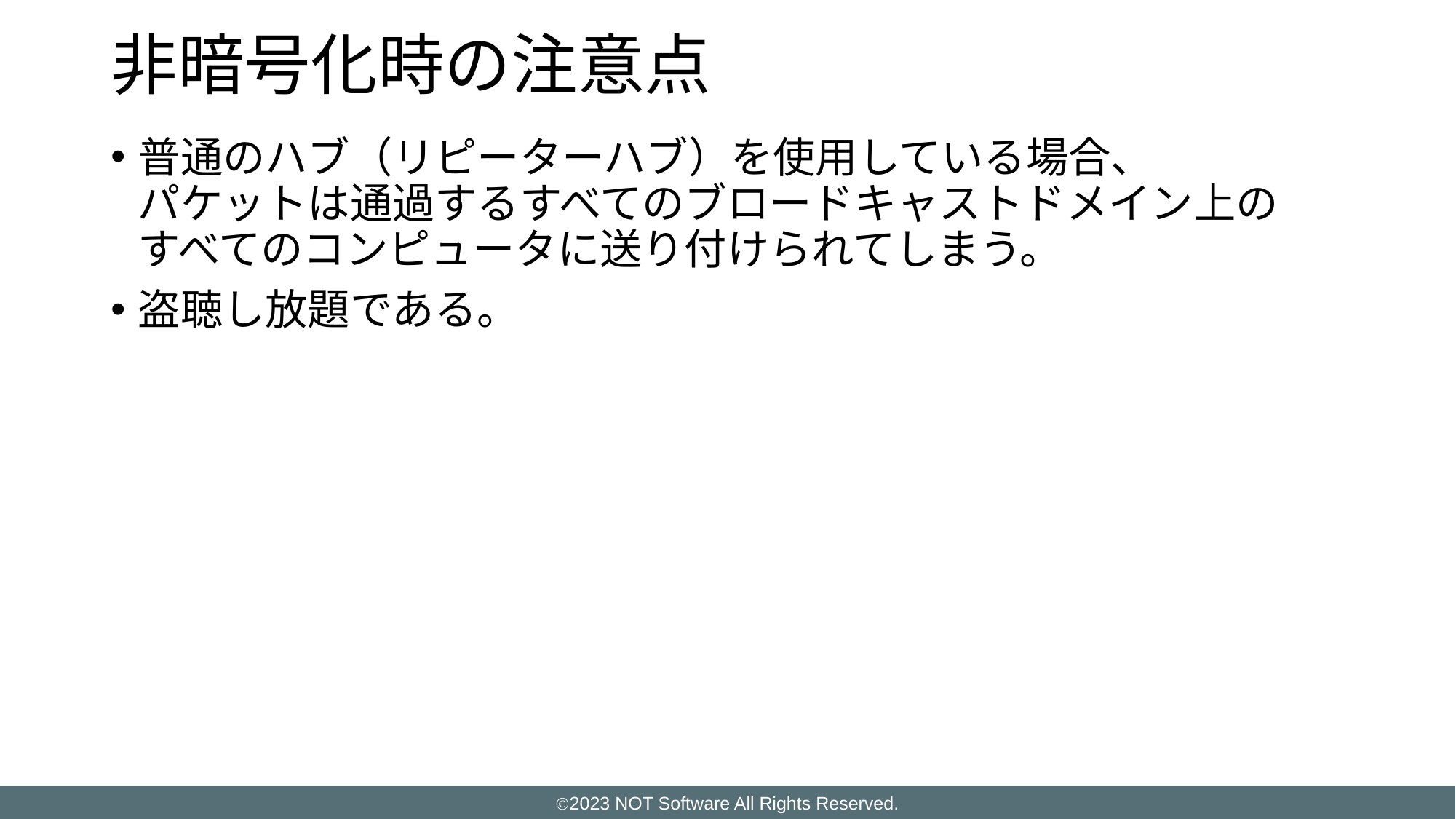

# 非暗号化時の注意点
普通のハブ（リピーターハブ）を使用している場合、
パケットは通過するすべてのブロードキャストドメイン上の
すべてのコンピュータに送り付けられてしまう。
盗聴し放題である。